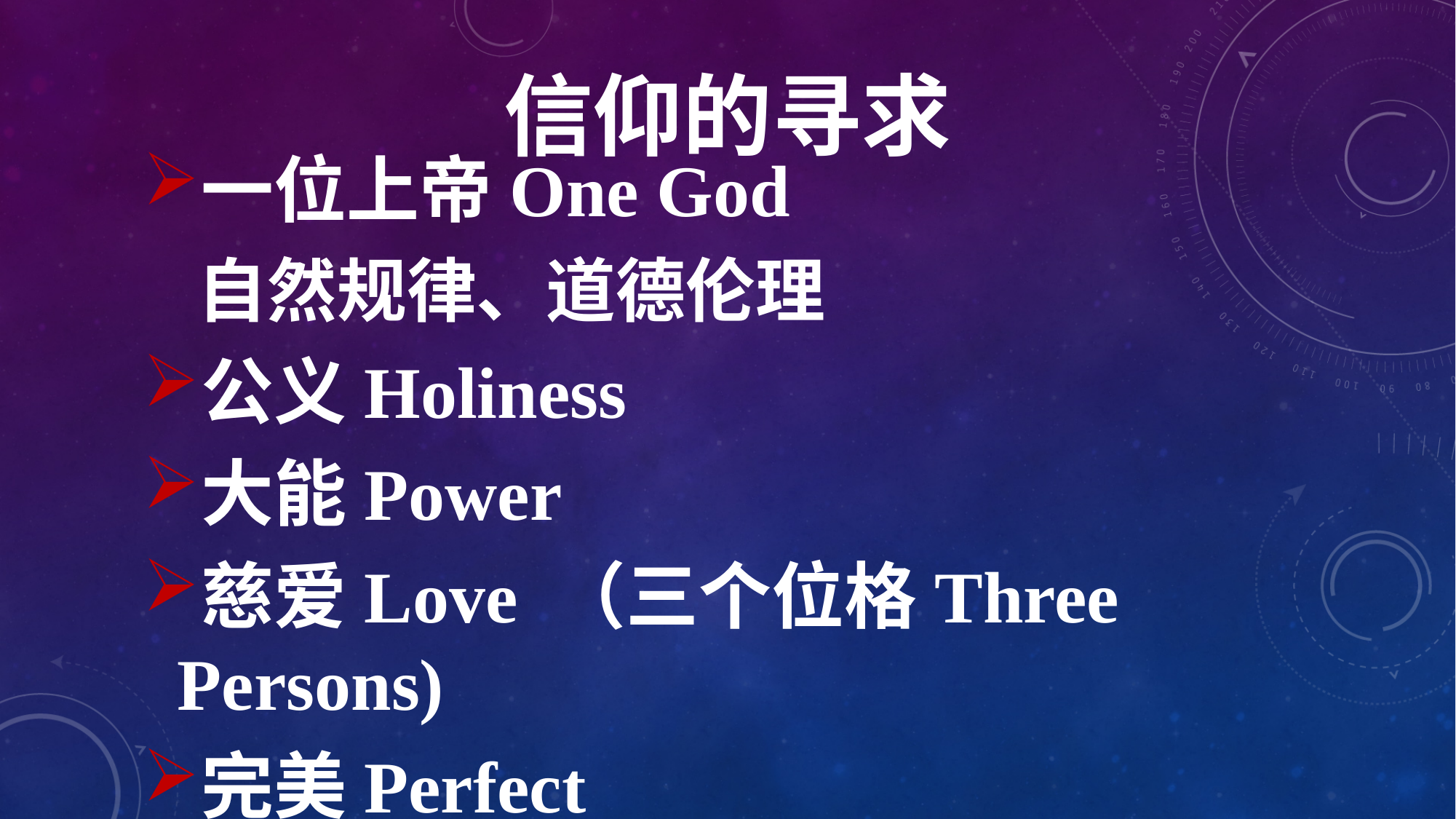

# 信仰的寻求
一位上帝One God
自然规律、道德伦理
公义Holiness
大能Power
慈爱Love （三个位格Three Persons)
完美Perfect